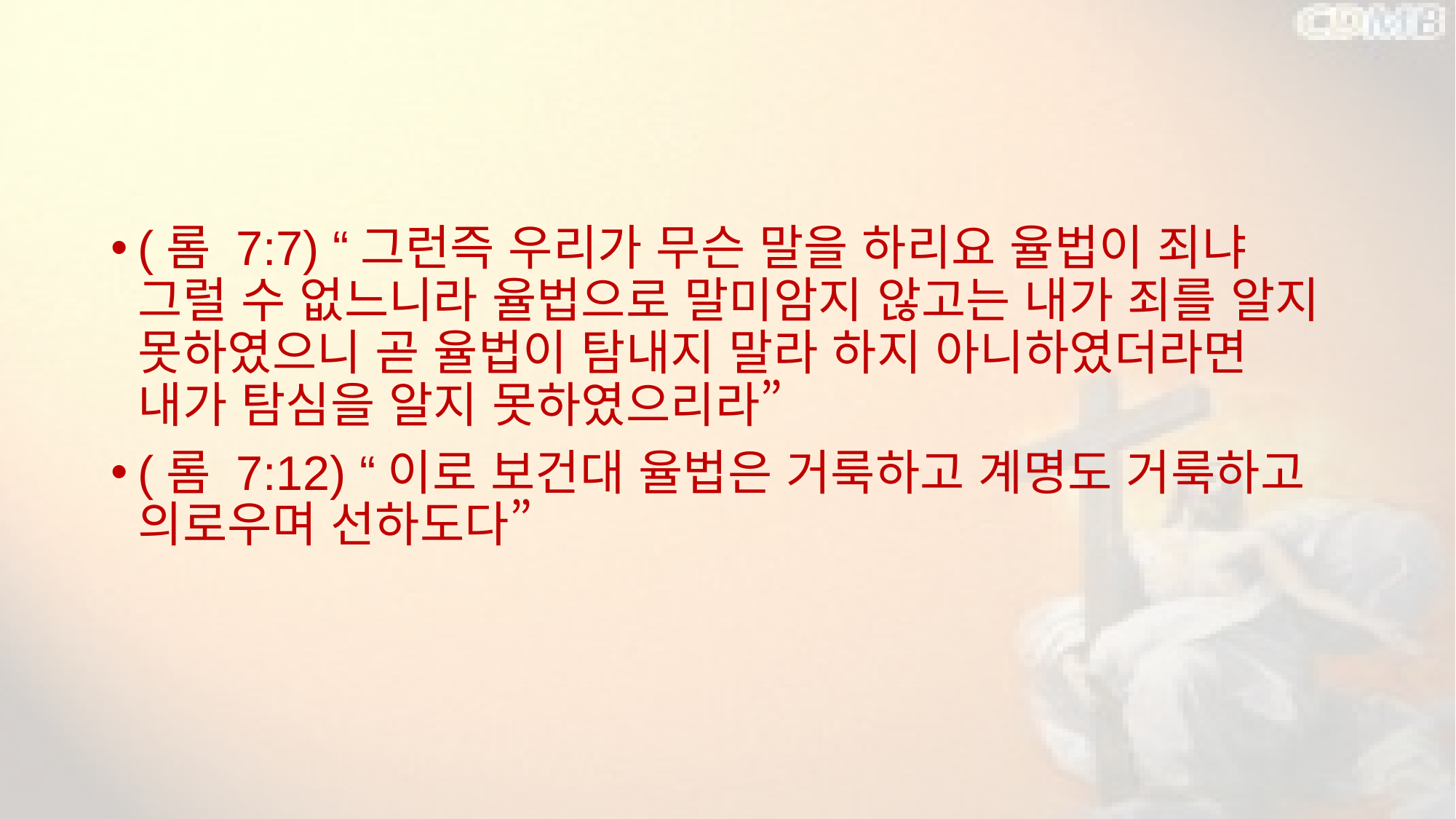

#
(롬 7:7) “그런즉 우리가 무슨 말을 하리요 율법이 죄냐 그럴 수 없느니라 율법으로 말미암지 않고는 내가 죄를 알지 못하였으니 곧 율법이 탐내지 말라 하지 아니하였더라면 내가 탐심을 알지 못하였으리라”
(롬 7:12) “이로 보건대 율법은 거룩하고 계명도 거룩하고 의로우며 선하도다”